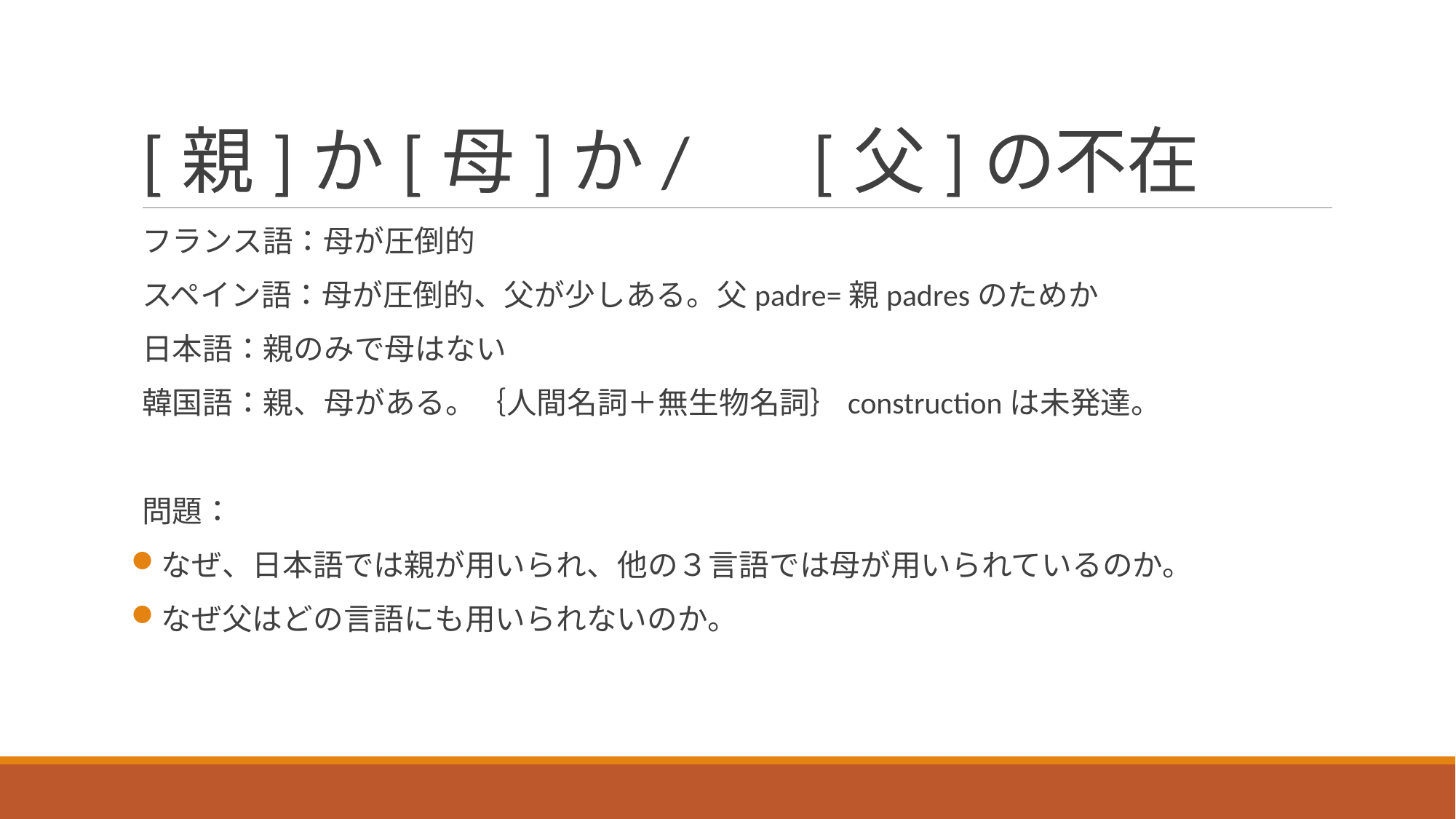

# [親]か[母]か/　 [父]の不在
フランス語：母が圧倒的
スペイン語：母が圧倒的、父が少しある。父padre=親padresのためか
日本語：親のみで母はない
韓国語：親、母がある。｛人間名詞＋無生物名詞｝constructionは未発達。

問題：
なぜ、日本語では親が用いられ、他の３言語では母が用いられているのか。
なぜ父はどの言語にも用いられないのか。